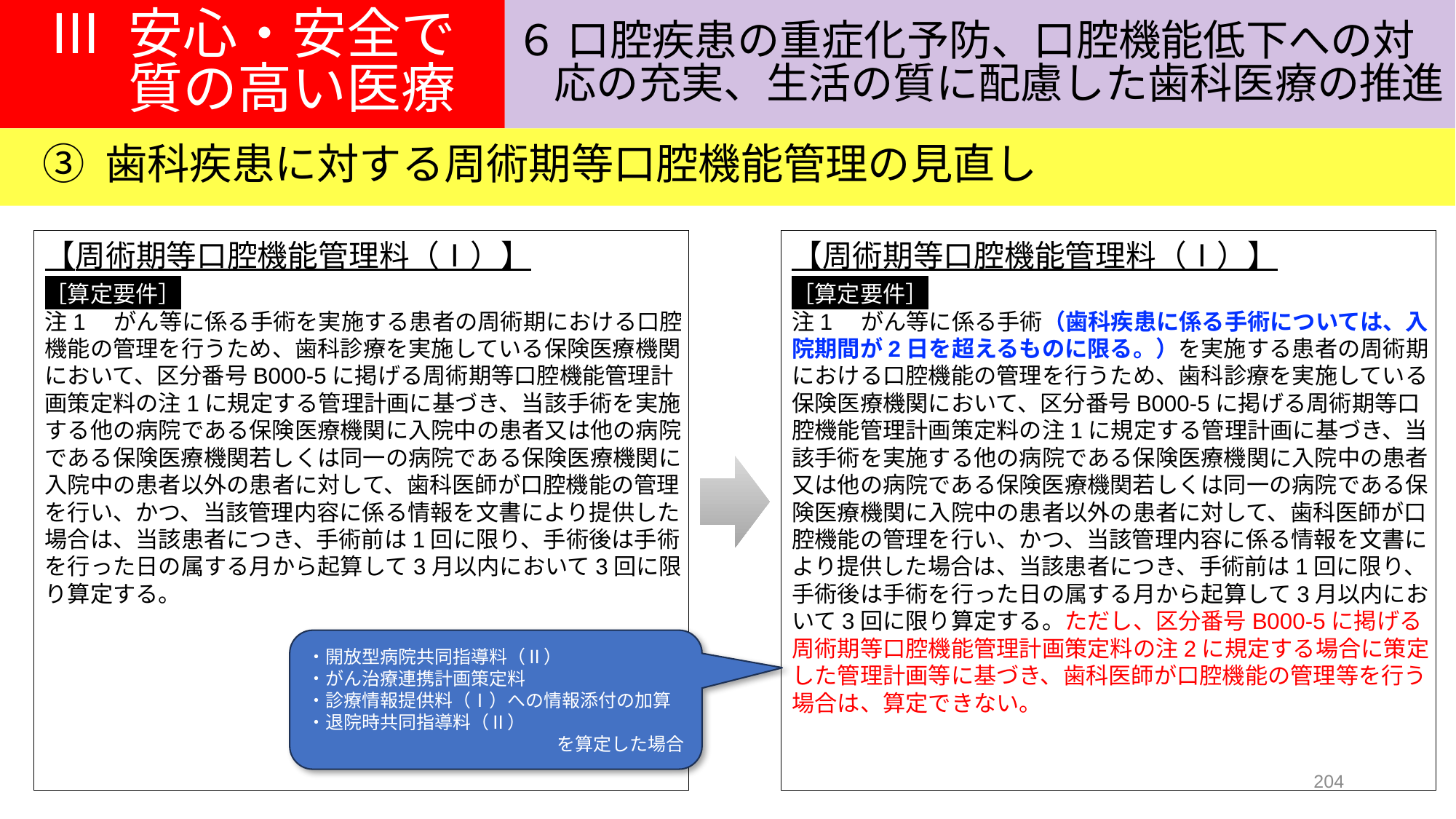

Ⅲ 安心・安全で
質の高い医療
６ 口腔疾患の重症化予防、口腔機能低下への対
応の充実、生活の質に配慮した歯科医療の推進
③ 歯科疾患に対する周術期等口腔機能管理の見直し
【周術期等口腔機能管理料（Ⅰ）】

［算定要件］
注1　がん等に係る手術を実施する患者の周術期における口腔機能の管理を行うため、歯科診療を実施している保険医療機関において、区分番号B000-5に掲げる周術期等口腔機能管理計 画策定料の注1に規定する管理計画に基づき、当該手術を実施 する他の病院である保険医療機関に入院中の患者又は他の病院 である保険医療機関若しくは同一の病院である保険医療機関に 入院中の患者以外の患者に対して、歯科医師が口腔機能の管理 を行い、かつ、当該管理内容に係る情報を文書により提供した 場合は、当該患者につき、手術前は1回に限り、手術後は手術 を行った日の属する月から起算して3月以内において3回に限り算定する。

【周術期等口腔機能管理料（Ⅰ）】

［算定要件］
注1　がん等に係る手術（歯科疾患に係る手術については、入院期間が2日を超えるものに限る。）を実施する患者の周術期における口腔機能の管理を行うため、歯科診療を実施している保険医療機関において、区分番号B000-5に掲げる周術期等口腔機能管理計画策定料の注1に規定する管理計画に基づき、当該手術を実施する他の病院である保険医療機関に入院中の患者又は他の病院である保険医療機関若しくは同一の病院である保険医療機関に入院中の患者以外の患者に対して、歯科医師が口腔機能の管理を行い、かつ、当該管理内容に係る情報を文書により提供した場合は、当該患者につき、手術前は1回に限り、手術後は手術を行った日の属する月から起算して3月以内において3回に限り算定する。ただし、区分番号B000-5に掲げる周術期等口腔機能管理計画策定料の注2に規定する場合に策定した管理計画等に基づき、歯科医師が口腔機能の管理等を行う場合は、算定できない。

・開放型病院共同指導料（Ⅱ）
・がん治療連携計画策定料
・診療情報提供料（Ⅰ）への情報添付の加算
・退院時共同指導料（Ⅱ）
　を算定した場合
204